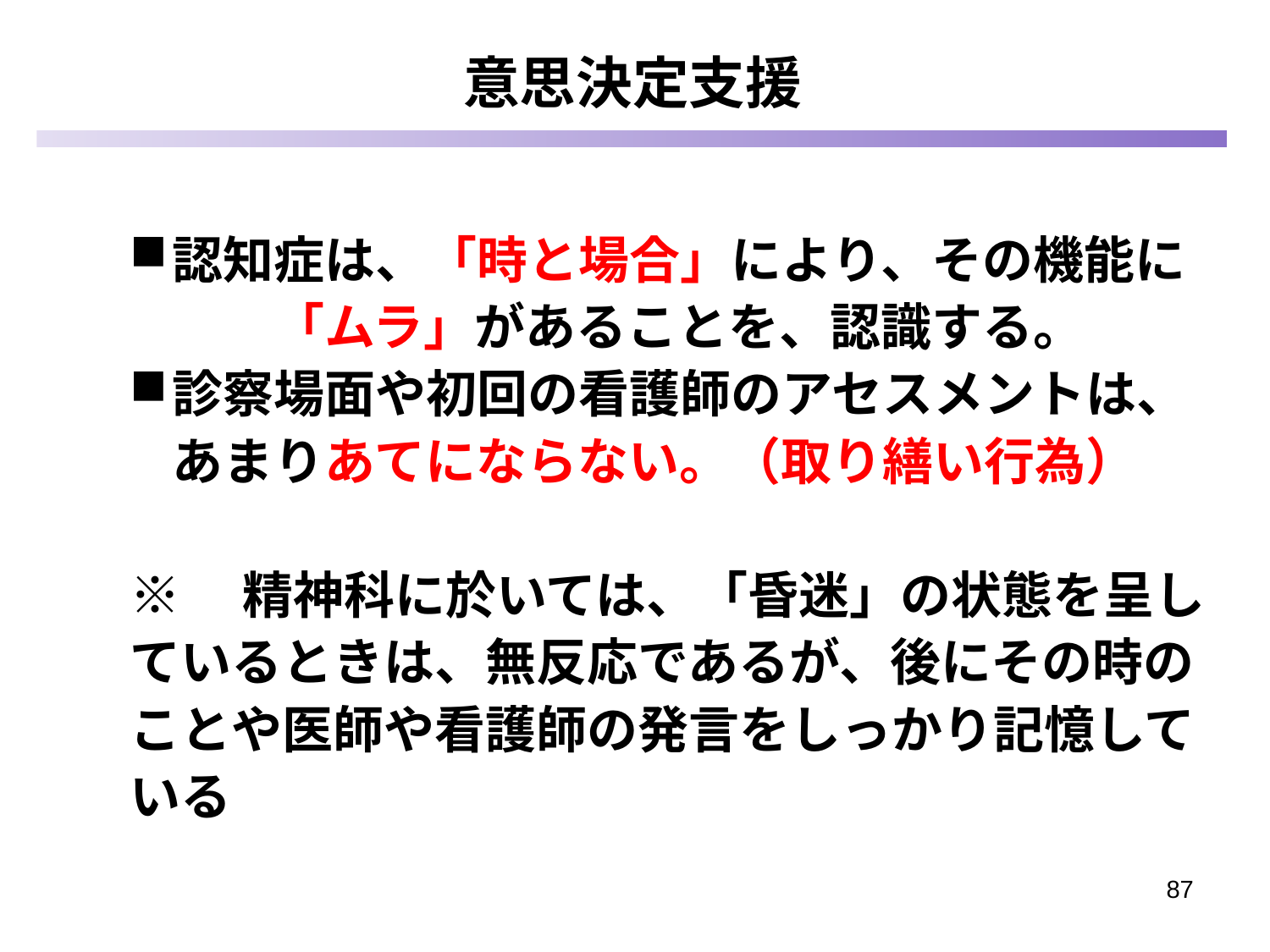

# 意思決定支援

認知症は、「時と場合」により、その機能に　　「ムラ」があることを、認識する。
診察場面や初回の看護師のアセスメントは、あまりあてにならない。（取り繕い行為）

※　精神科に於いては、「昏迷」の状態を呈しているときは、無反応であるが、後にその時のことや医師や看護師の発言をしっかり記憶している
87